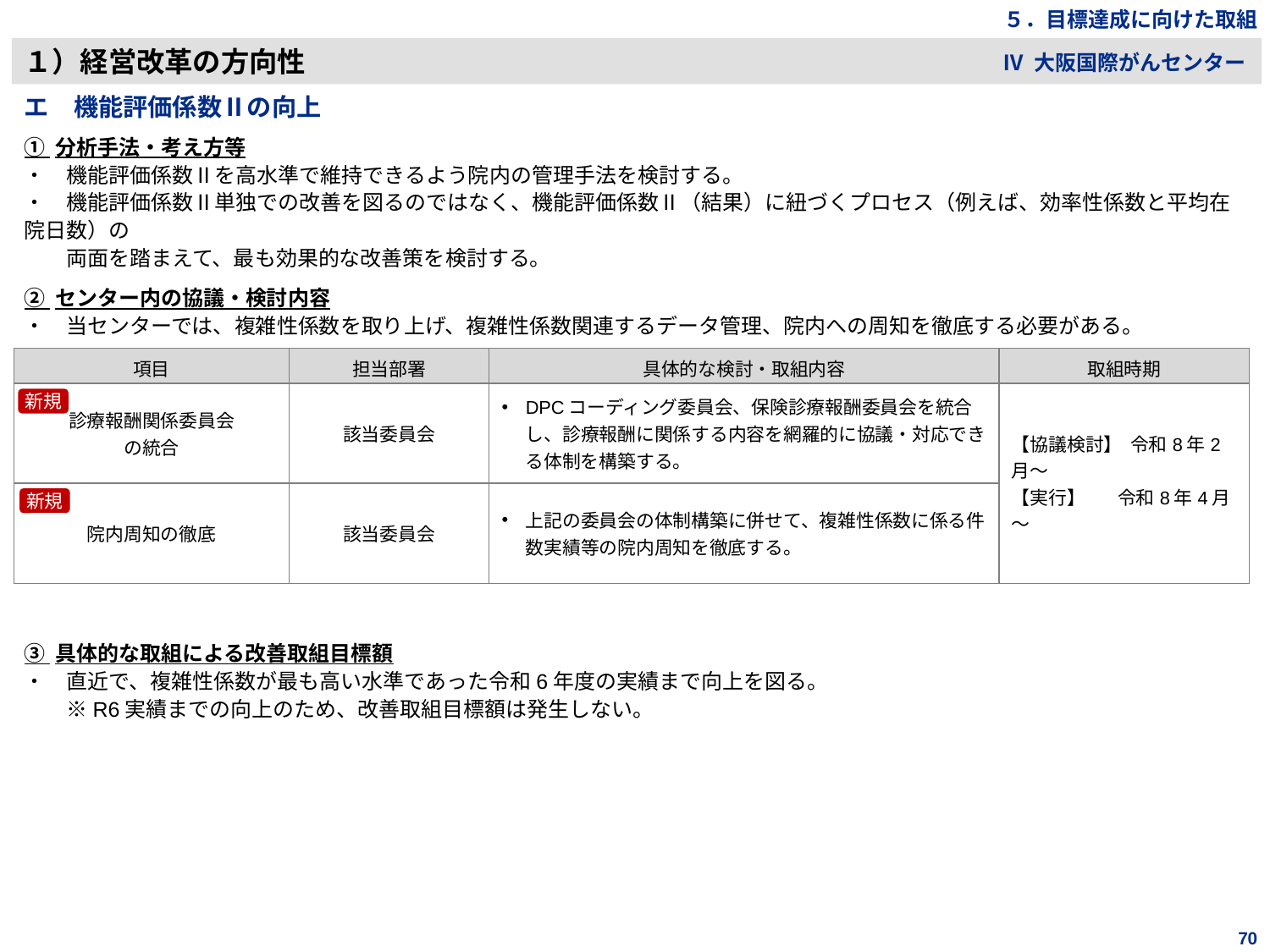

５．目標達成に向けた取組
１）経営改革の方向性
Ⅳ 大阪国際がんセンター
エ　機能評価係数Ⅱの向上
① 分析手法・考え方等
・　機能評価係数Ⅱを高水準で維持できるよう院内の管理手法を検討する。
・　機能評価係数Ⅱ単独での改善を図るのではなく、機能評価係数Ⅱ（結果）に紐づくプロセス（例えば、効率性係数と平均在院日数）の
　　両面を踏まえて、最も効果的な改善策を検討する。
② センター内の協議・検討内容
・　当センターでは、複雑性係数を取り上げ、複雑性係数関連するデータ管理、院内への周知を徹底する必要がある。
| 項目 | 担当部署 | 具体的な検討・取組内容 | 取組時期 |
| --- | --- | --- | --- |
| 診療報酬関係委員会 の統合 | 該当委員会 | DPCコーディング委員会、保険診療報酬委員会を統合し、診療報酬に関係する内容を網羅的に協議・対応できる体制を構築する。 | 【協議検討】 令和8年2月～ 【実行】 令和8年4月～ |
| 院内周知の徹底 | 該当委員会 | 上記の委員会の体制構築に併せて、複雑性係数に係る件数実績等の院内周知を徹底する。 |  |
新規
新規
③ 具体的な取組による改善取組目標額
・　直近で、複雑性係数が最も高い水準であった令和6年度の実績まで向上を図る。
　　※R6実績までの向上のため、改善取組目標額は発生しない。
70